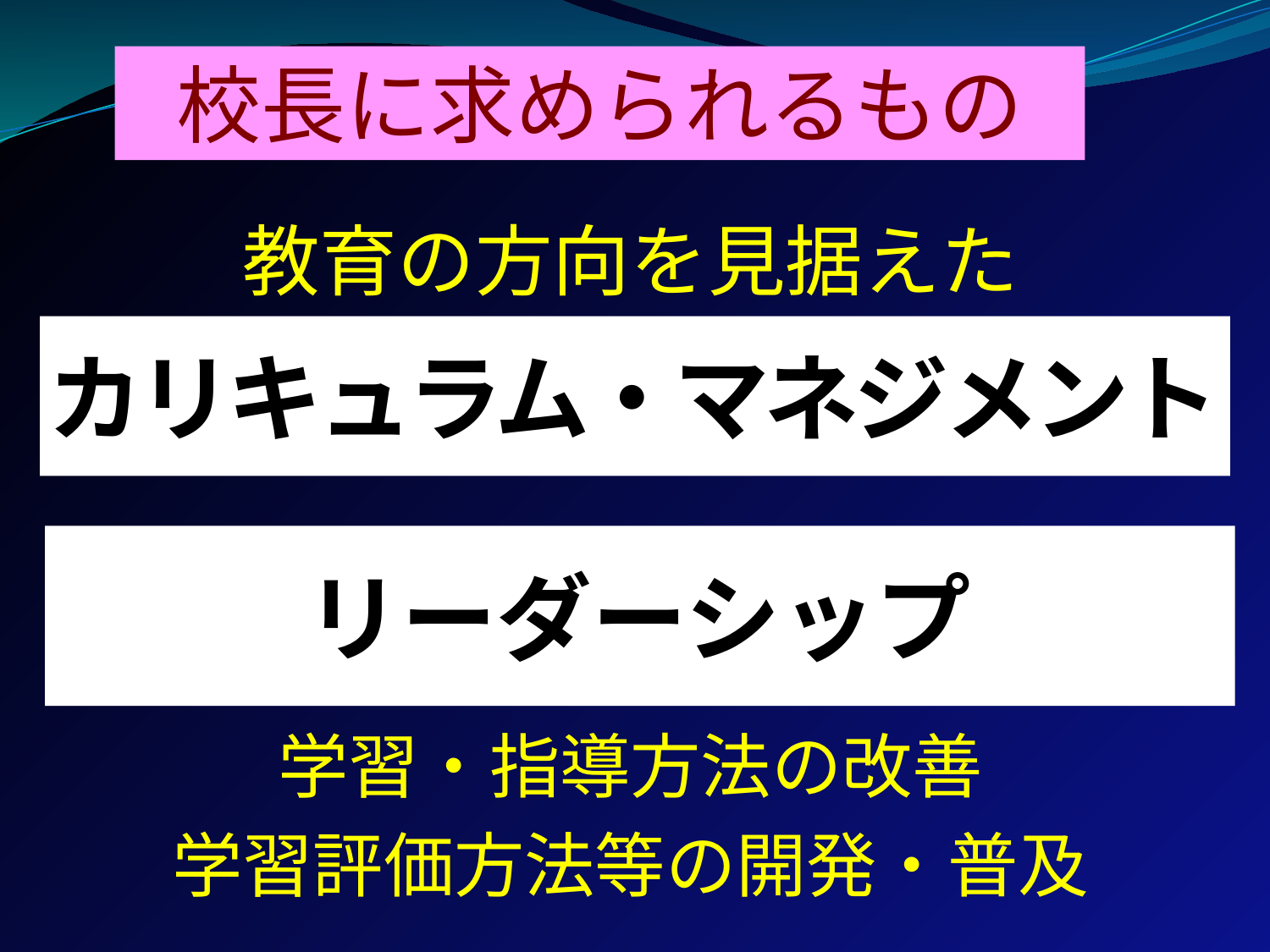

校長に求められるもの
教育の方向を見据えた
# カリキュラム・マネジメント
リーダーシップ
学習・指導方法の改善
学習評価方法等の開発・普及